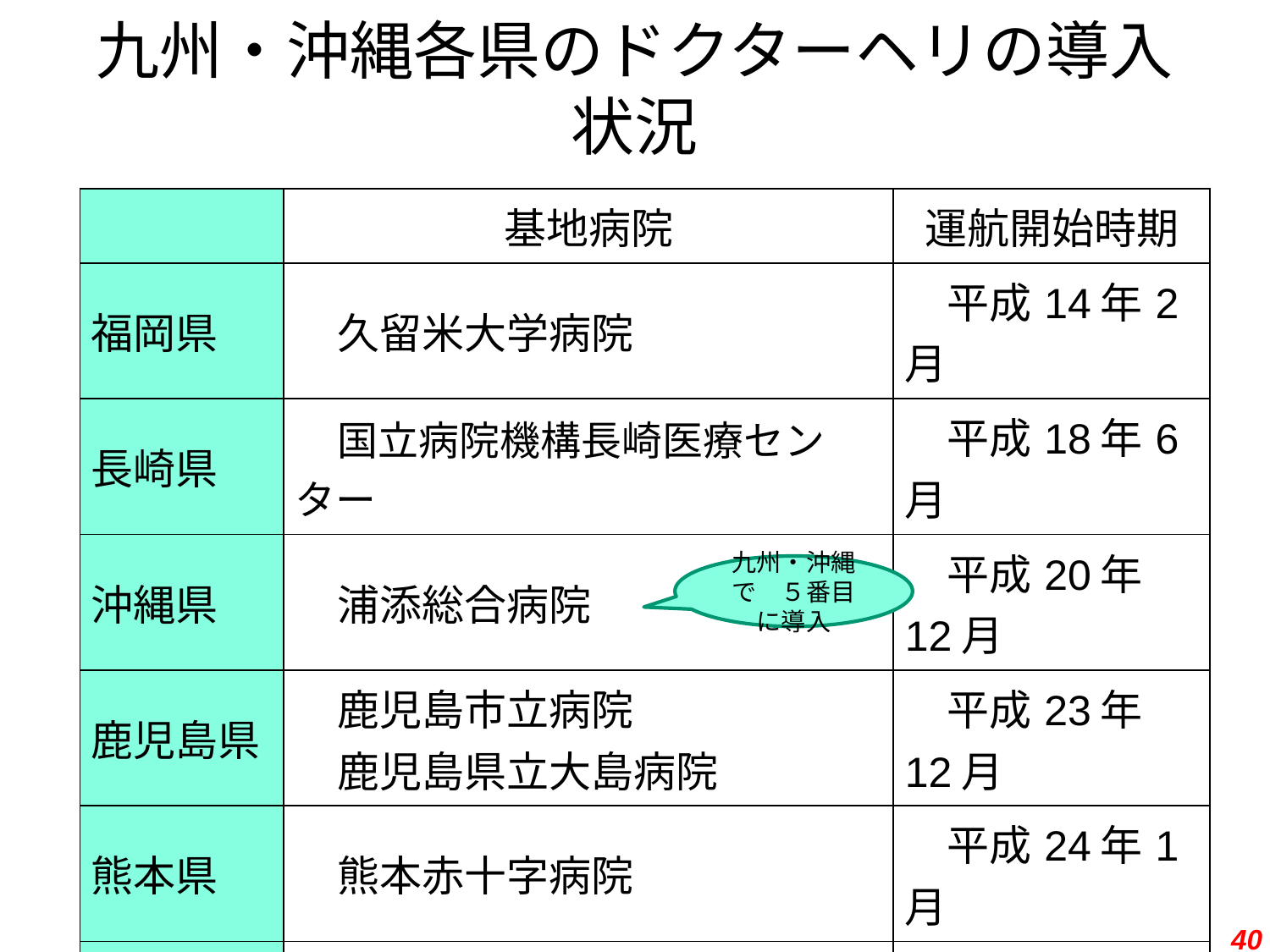

# 九州・沖縄各県のドクターヘリの導入状況
|  | 基地病院 | 運航開始時期 |
| --- | --- | --- |
| 福岡県 | 久留米大学病院 | 平成14年2月 |
| 長崎県 | 国立病院機構長崎医療センター | 平成18年6月 |
| 沖縄県 | 浦添総合病院 | 平成20年12月 |
| 鹿児島県 | 鹿児島市立病院 　鹿児島県立大島病院 | 平成23年12月 |
| 熊本県 | 熊本赤十字病院 | 平成24年1月 |
| 宮崎県 | 宮崎大学医学部附属病院 | 平成24年4月 |
| 大分県 | 大分大学医学部附属病院 | 平成24年10月 |
| 佐賀県 | 佐賀大学医学部附属病院 | 平成26年1月 |
九州・沖縄で　５番目に導入
40